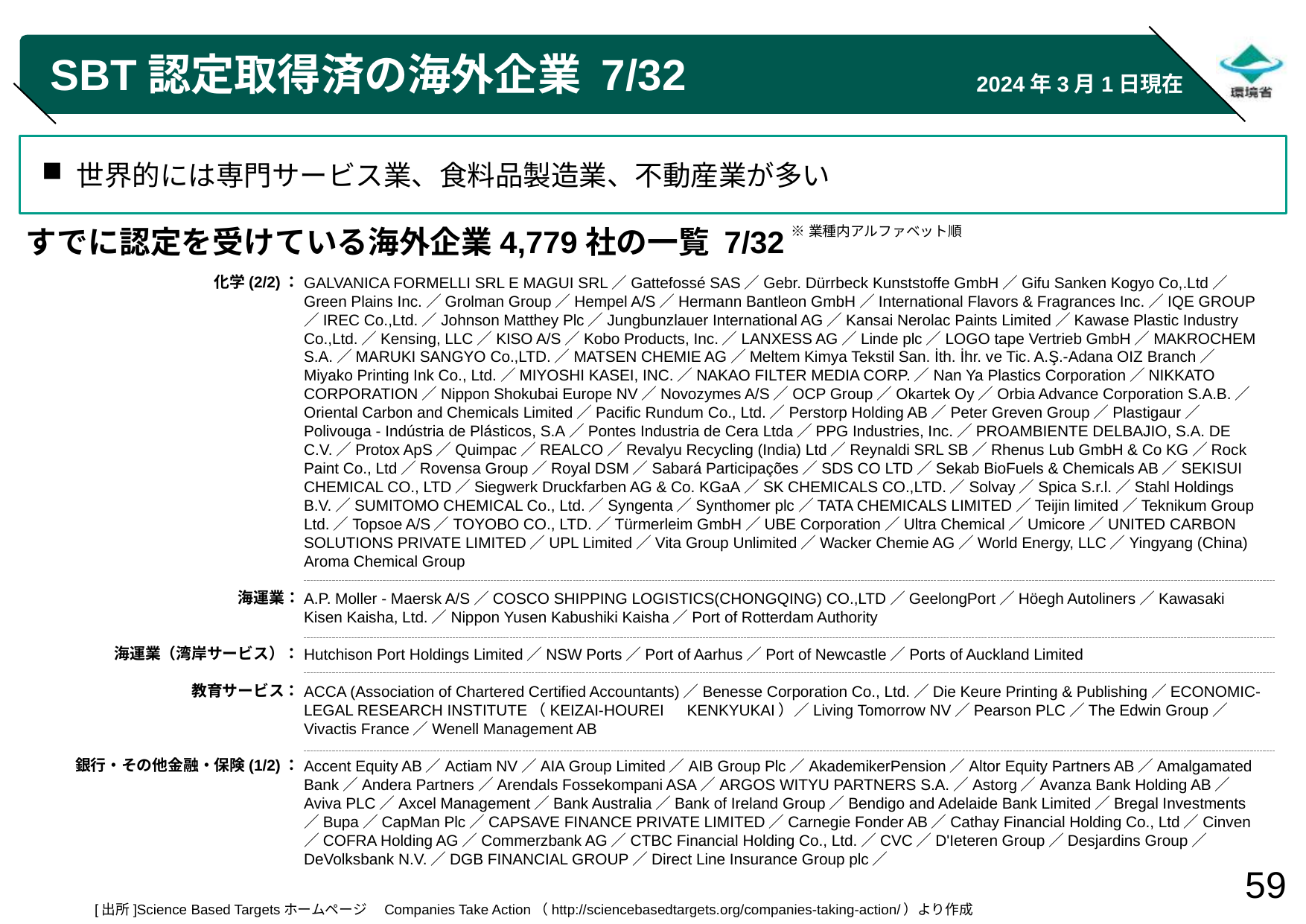

# SBT認定取得済の海外企業 7/32
2024年3月1日現在
世界的には専門サービス業、食料品製造業、不動産業が多い
※業種内アルファベット順
すでに認定を受けている海外企業4,779社の一覧 7/32
化学(2/2)：

海運業：

海運業（湾岸サービス）：

教育サービス：

銀行・その他金融・保険(1/2)：

GALVANICA FORMELLI SRL E MAGUI SRL／Gattefossé SAS／Gebr. Dürrbeck Kunststoffe GmbH／Gifu Sanken Kogyo Co,.Ltd／Green Plains Inc.／Grolman Group／Hempel A/S／Hermann Bantleon GmbH／International Flavors & Fragrances Inc.／IQE GROUP／IREC Co.,Ltd.／Johnson Matthey Plc／Jungbunzlauer International AG／Kansai Nerolac Paints Limited／Kawase Plastic Industry Co.,Ltd.／Kensing, LLC／KISO A/S／Kobo Products, Inc.／LANXESS AG／Linde plc／LOGO tape Vertrieb GmbH／MAKROCHEM S.A.／MARUKI SANGYO Co.,LTD.／MATSEN CHEMIE AG／Meltem Kimya Tekstil San. İth. İhr. ve Tic. A.Ş.-Adana OIZ Branch／Miyako Printing Ink Co., Ltd.／MIYOSHI KASEI, INC.／NAKAO FILTER MEDIA CORP.／Nan Ya Plastics Corporation／NIKKATO CORPORATION／Nippon Shokubai Europe NV／Novozymes A/S／OCP Group／Okartek Oy／Orbia Advance Corporation S.A.B.／Oriental Carbon and Chemicals Limited／Pacific Rundum Co., Ltd.／Perstorp Holding AB／Peter Greven Group／Plastigaur／Polivouga - Indústria de Plásticos, S.A／Pontes Industria de Cera Ltda／PPG Industries, Inc.／PROAMBIENTE DELBAJIO, S.A. DE C.V.／Protox ApS／Quimpac／REALCO／Revalyu Recycling (India) Ltd／Reynaldi SRL SB／Rhenus Lub GmbH & Co KG／Rock Paint Co., Ltd／Rovensa Group／Royal DSM／Sabará Participações／SDS CO LTD／Sekab BioFuels & Chemicals AB／SEKISUI CHEMICAL CO., LTD／Siegwerk Druckfarben AG & Co. KGaA／SK CHEMICALS CO.,LTD.／Solvay／Spica S.r.l.／Stahl Holdings B.V.／SUMITOMO CHEMICAL Co., Ltd.／Syngenta／Synthomer plc／TATA CHEMICALS LIMITED／Teijin limited／Teknikum Group Ltd.／Topsoe A/S／TOYOBO CO., LTD.／Türmerleim GmbH／UBE Corporation／Ultra Chemical／Umicore／UNITED CARBON SOLUTIONS PRIVATE LIMITED／UPL Limited／Vita Group Unlimited／Wacker Chemie AG／World Energy, LLC／Yingyang (China) Aroma Chemical Group

A.P. Moller - Maersk A/S／COSCO SHIPPING LOGISTICS(CHONGQING) CO.,LTD／GeelongPort／Höegh Autoliners／Kawasaki Kisen Kaisha, Ltd.／Nippon Yusen Kabushiki Kaisha／Port of Rotterdam Authority

Hutchison Port Holdings Limited／NSW Ports／Port of Aarhus／Port of Newcastle／Ports of Auckland Limited

ACCA (Association of Chartered Certified Accountants)／Benesse Corporation Co., Ltd.／Die Keure Printing & Publishing／ECONOMIC-LEGAL RESEARCH INSTITUTE（KEIZAI-HOUREI　KENKYUKAI）／Living Tomorrow NV／Pearson PLC／The Edwin Group／Vivactis France／Wenell Management AB

Accent Equity AB／Actiam NV／AIA Group Limited／AIB Group Plc／AkademikerPension／Altor Equity Partners AB／Amalgamated Bank／Andera Partners／Arendals Fossekompani ASA／ARGOS WITYU PARTNERS S.A.／Astorg／Avanza Bank Holding AB／Aviva PLC／Axcel Management／Bank Australia／Bank of Ireland Group／Bendigo and Adelaide Bank Limited／Bregal Investments／Bupa／CapMan Plc／CAPSAVE FINANCE PRIVATE LIMITED／Carnegie Fonder AB／Cathay Financial Holding Co., Ltd／Cinven／COFRA Holding AG／Commerzbank AG／CTBC Financial Holding Co., Ltd.／CVC／D'Ieteren Group／Desjardins Group／DeVolksbank N.V.／DGB FINANCIAL GROUP／Direct Line Insurance Group plc／
[出所]Science Based Targetsホームページ　Companies Take Action（http://sciencebasedtargets.org/companies-taking-action/）より作成